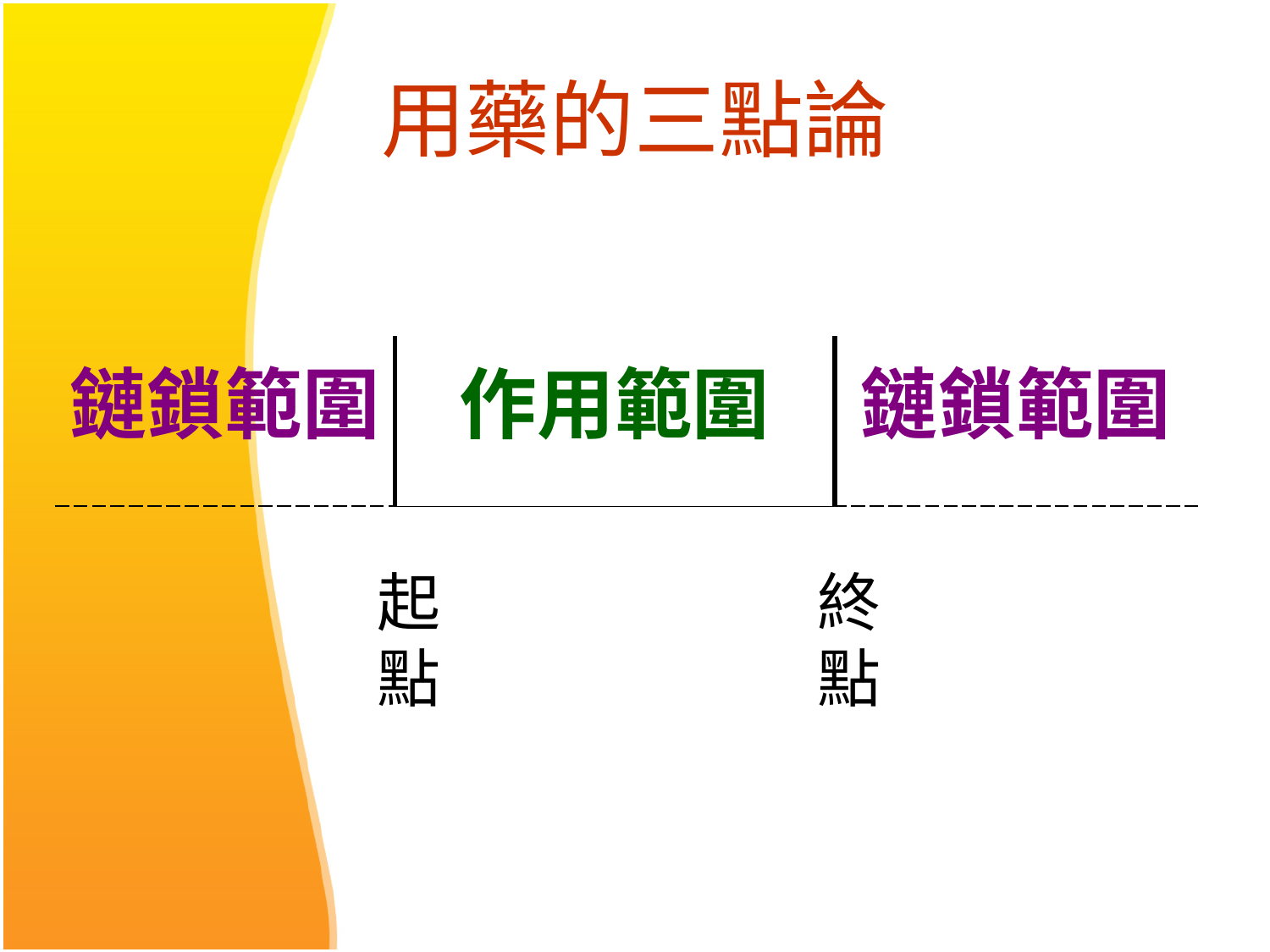

# 用藥的三點論
| 鏈鎖範圍 | 作用範圍 | 鏈鎖範圍 |
| --- | --- | --- |
起點
終點